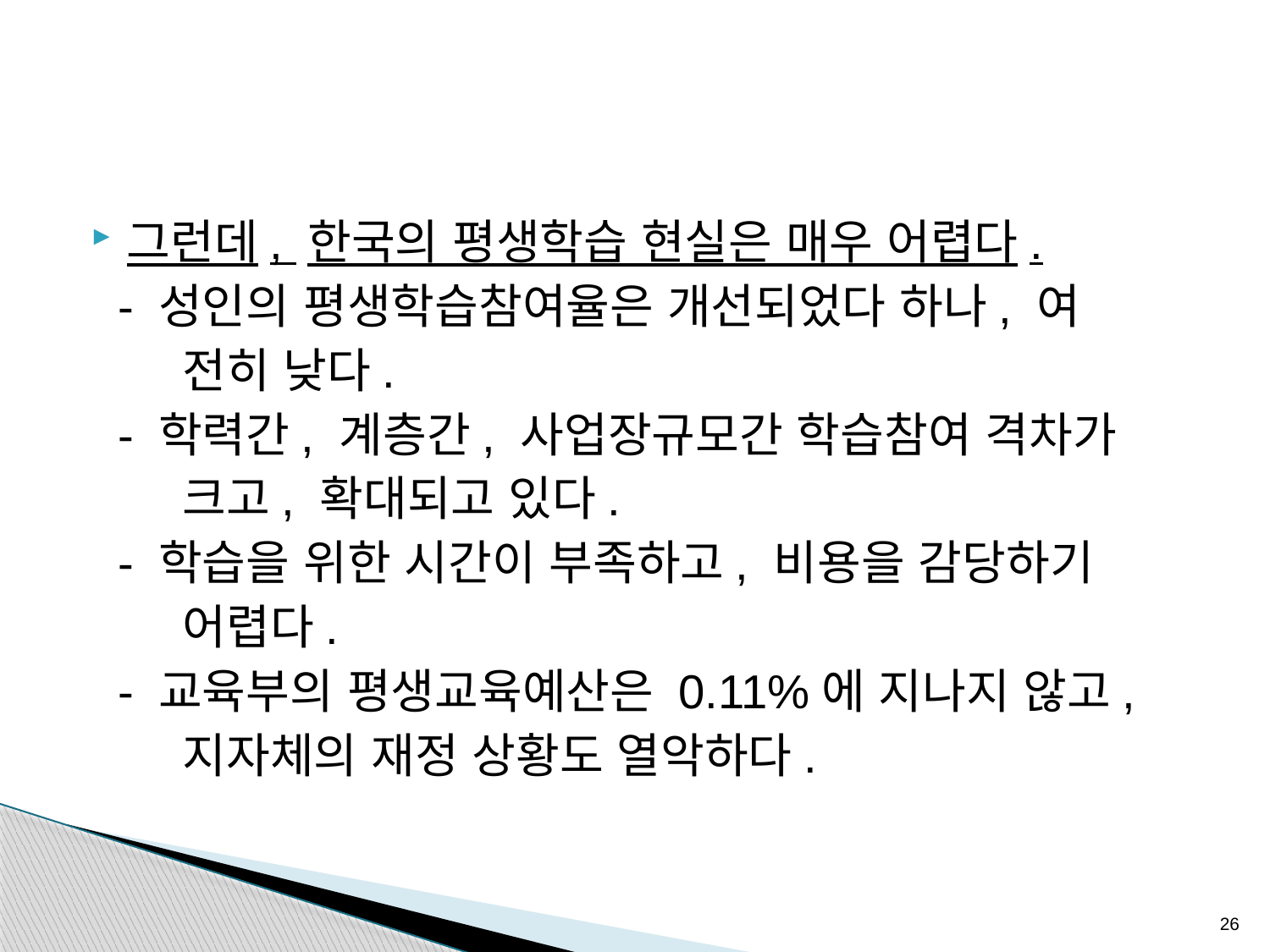

#
그런데, 한국의 평생학습 현실은 매우 어렵다.
  - 성인의 평생학습참여율은 개선되었다 하나, 여
      전히 낮다.
  - 학력간, 계층간, 사업장규모간 학습참여 격차가
      크고, 확대되고 있다.
  - 학습을 위한 시간이 부족하고, 비용을 감당하기
      어렵다.
  - 교육부의 평생교육예산은 0.11%에 지나지 않고,
      지자체의 재정 상황도 열악하다.

26